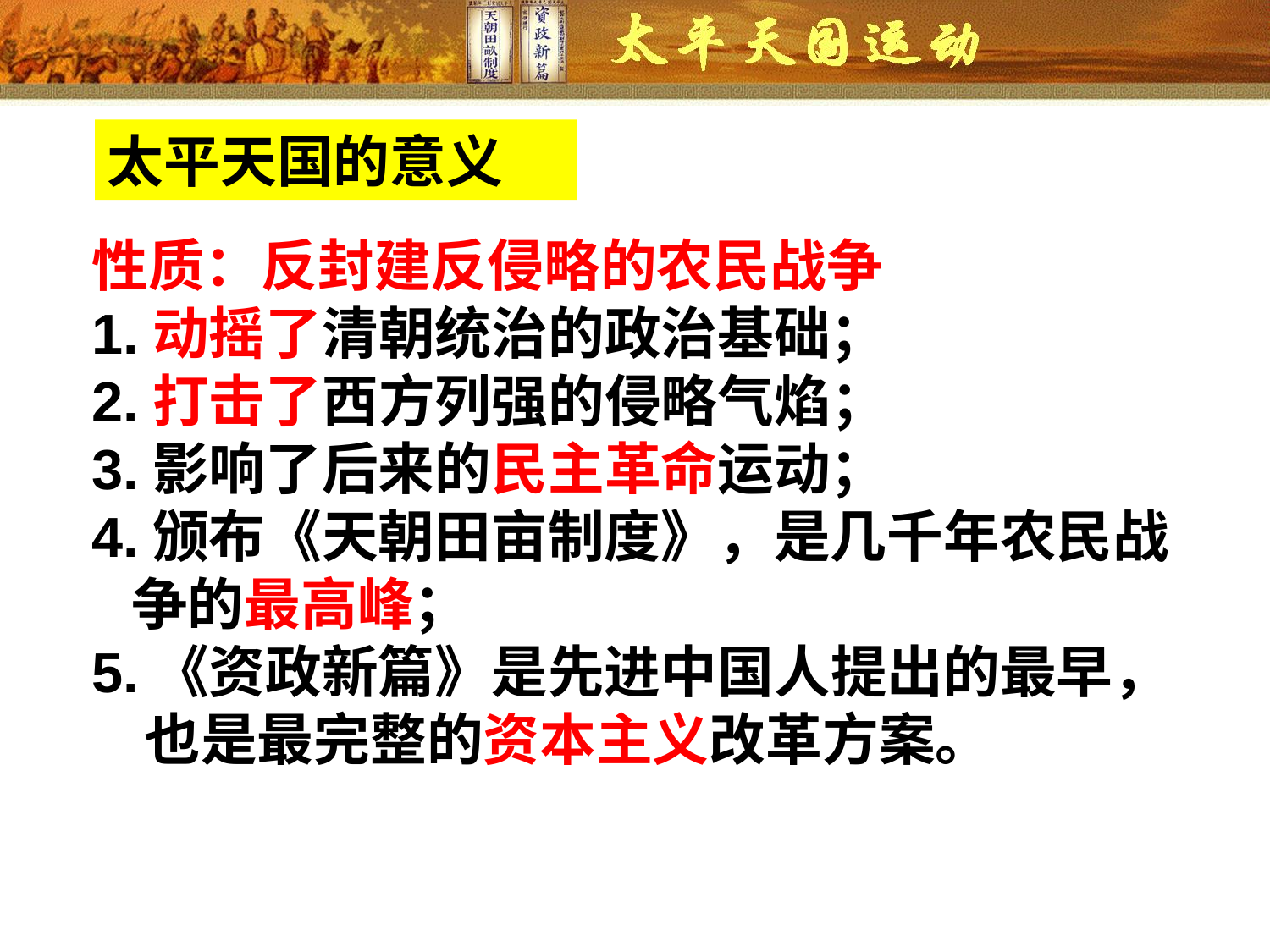

太平天国的意义
性质：反封建反侵略的农民战争
1.动摇了清朝统治的政治基础；
2.打击了西方列强的侵略气焰；
3.影响了后来的民主革命运动；
4.颁布《天朝田亩制度》，是几千年农民战
  争的最高峰；
5.《资政新篇》是先进中国人提出的最早，
   也是最完整的资本主义改革方案。